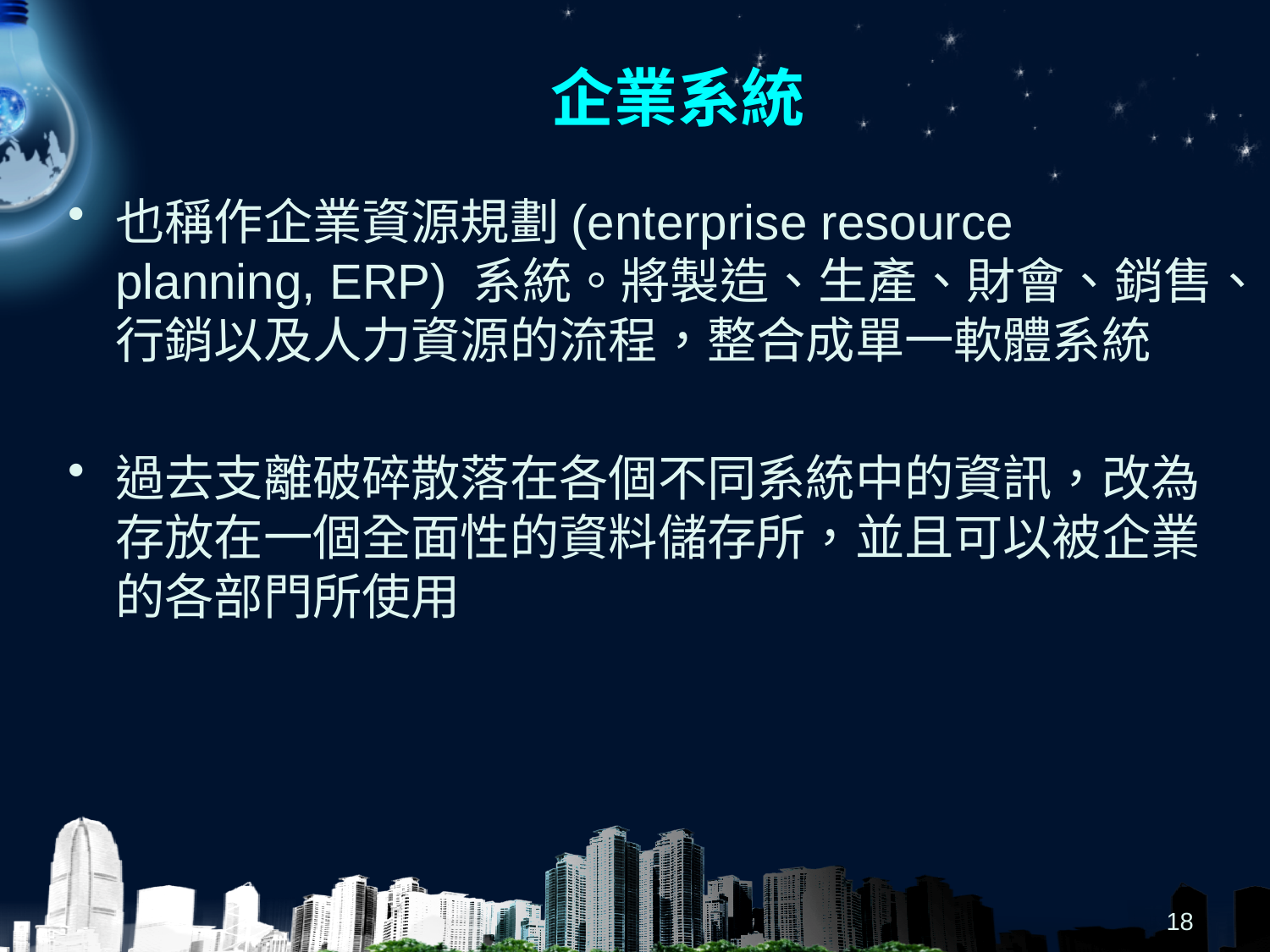

# 企業系統
也稱作企業資源規劃(enterprise resource planning, ERP) 系統。將製造、生產、財會、銷售、行銷以及人力資源的流程，整合成單一軟體系統

過去支離破碎散落在各個不同系統中的資訊，改為存放在一個全面性的資料儲存所，並且可以被企業的各部門所使用
18